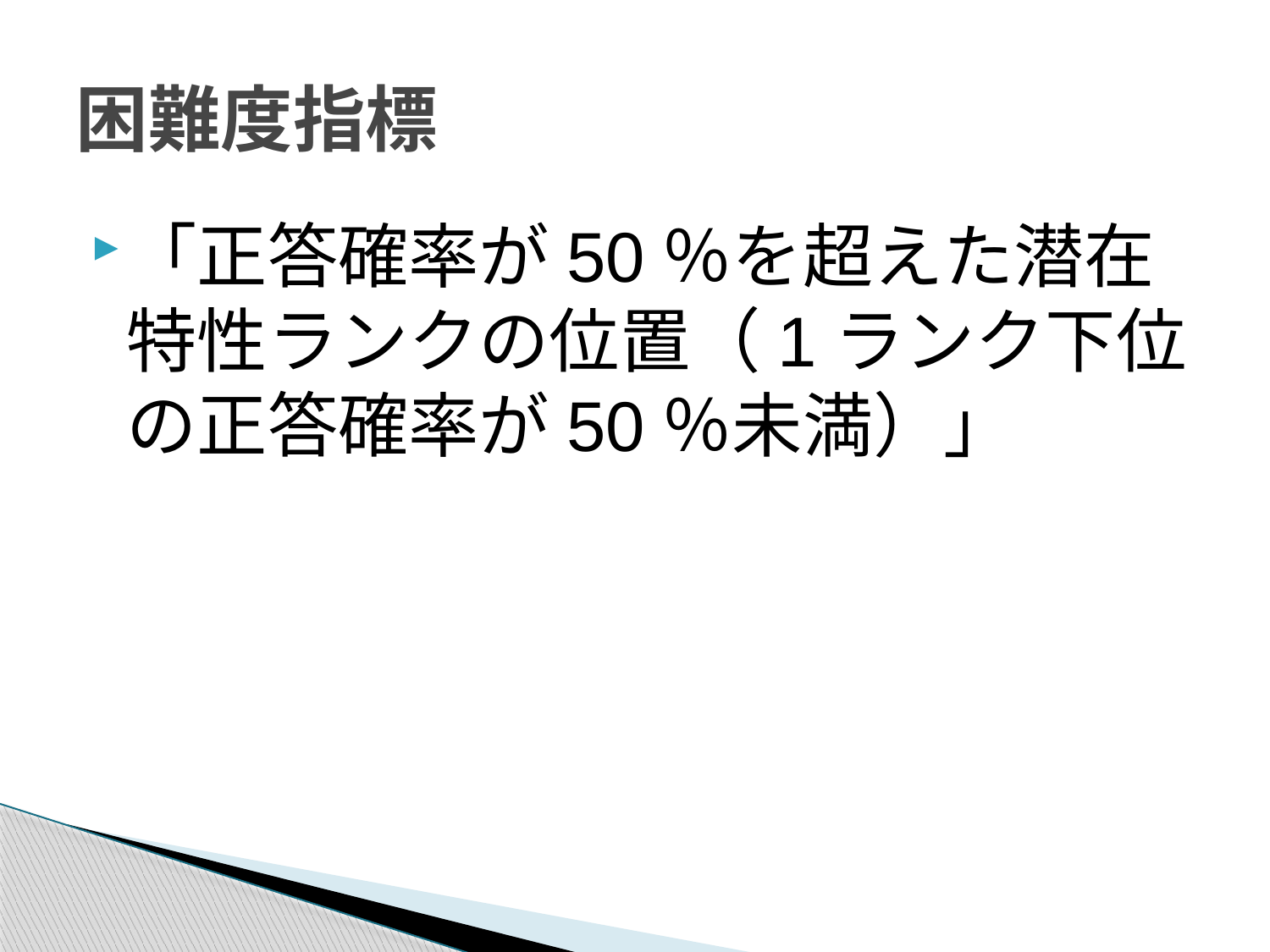

# 困難度指標
「正答確率が50％を超えた潜在特性ランクの位置（1ランク下位の正答確率が50％未満）」